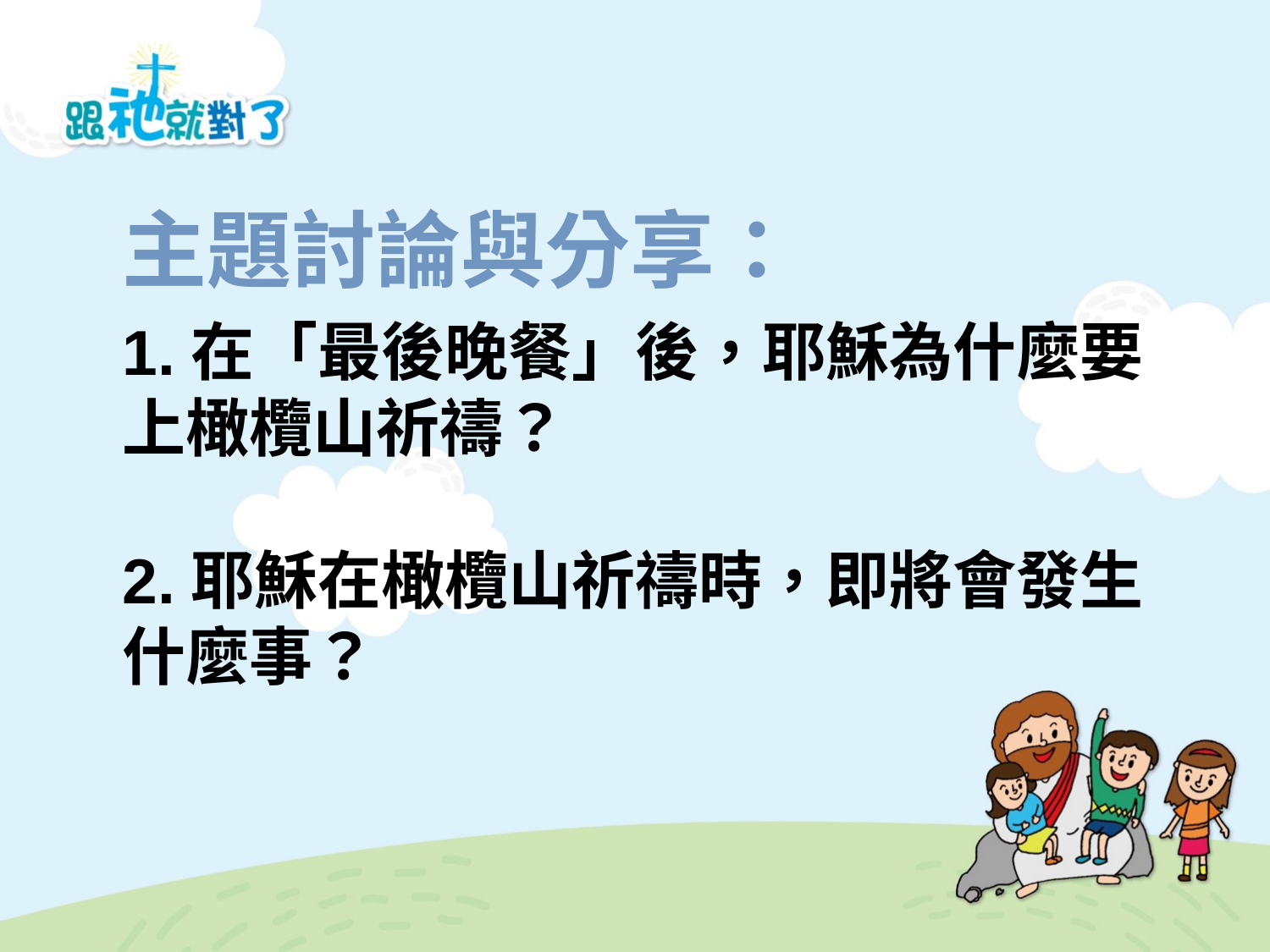

主題討論與分享：
1.在「最後晚餐」後，耶穌為什麼要上橄欖山祈禱？

2.耶穌在橄欖山祈禱時，即將會發生什麼事？